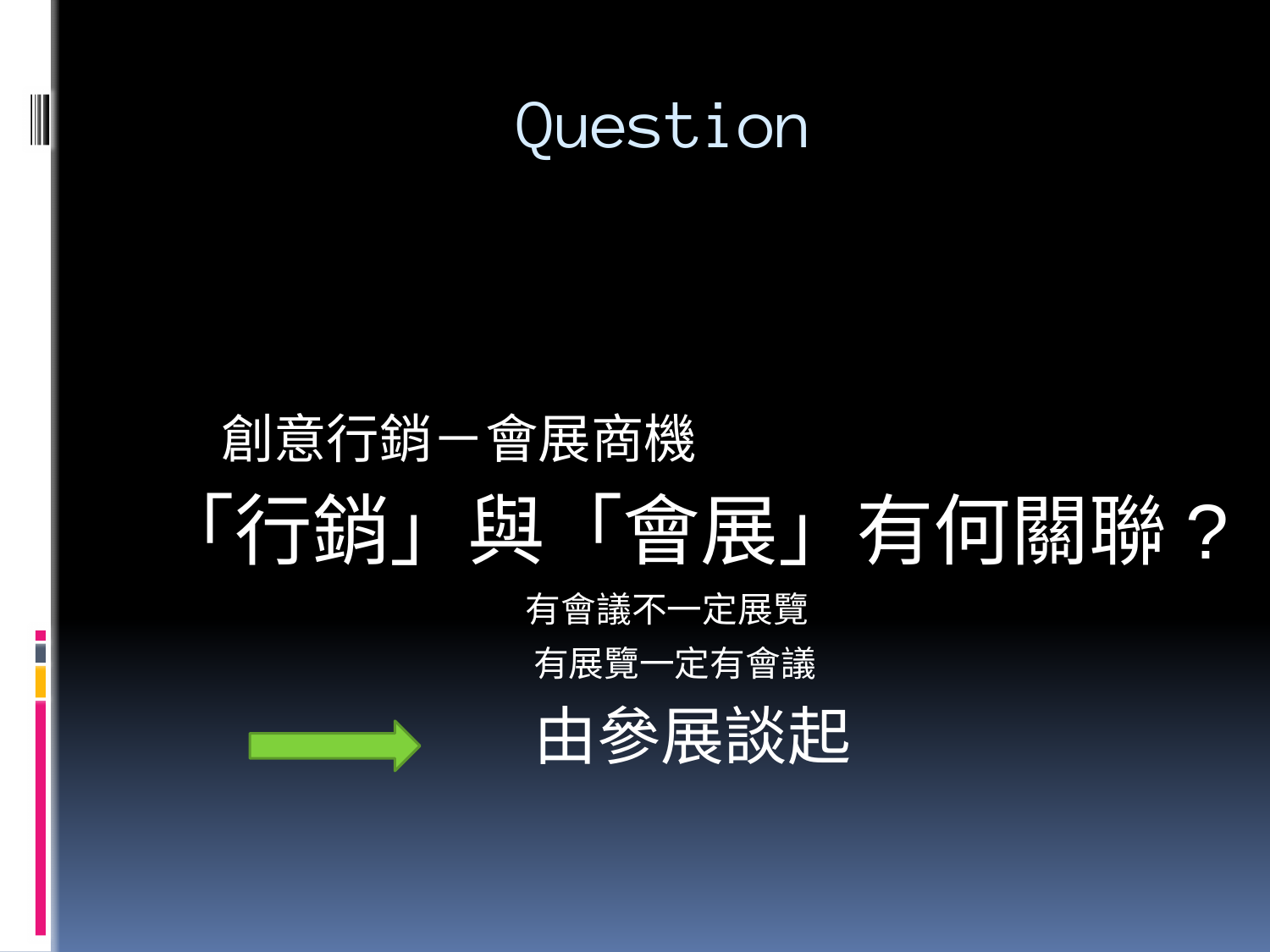

# Question

     創意行銷－會展商機
「行銷」與「會展」有何關聯?
                                               有會議不一定展覽
                                                有展覽一定有會議
                                                由參展談起